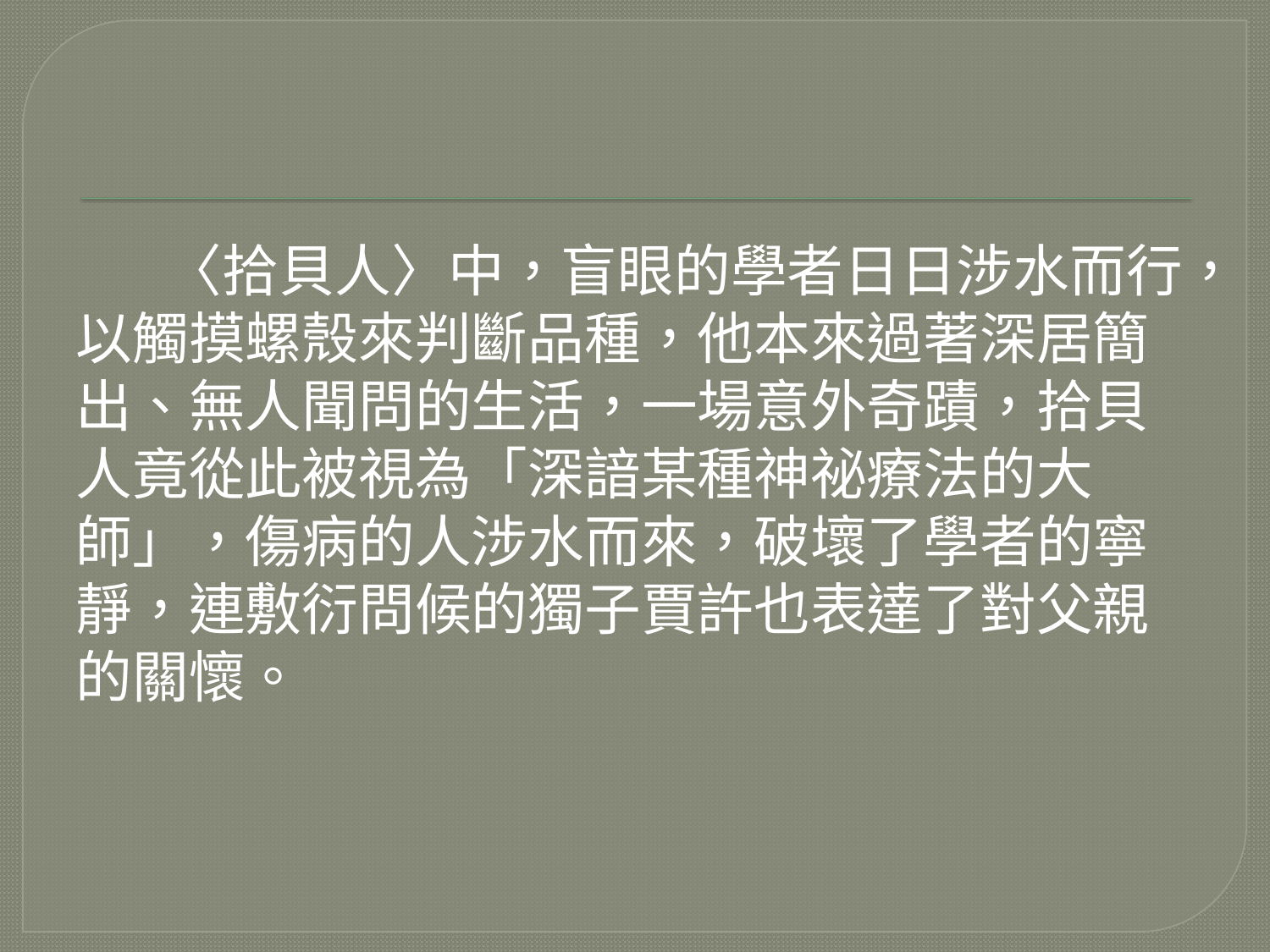

#
      〈拾貝人〉中，盲眼的學者日日涉水而行，以觸摸螺殼來判斷品種，他本來過著深居簡出、無人聞問的生活，一場意外奇蹟，拾貝人竟從此被視為「深諳某種神祕療法的大師」，傷病的人涉水而來，破壞了學者的寧靜，連敷衍問候的獨子賈許也表達了對父親的關懷。